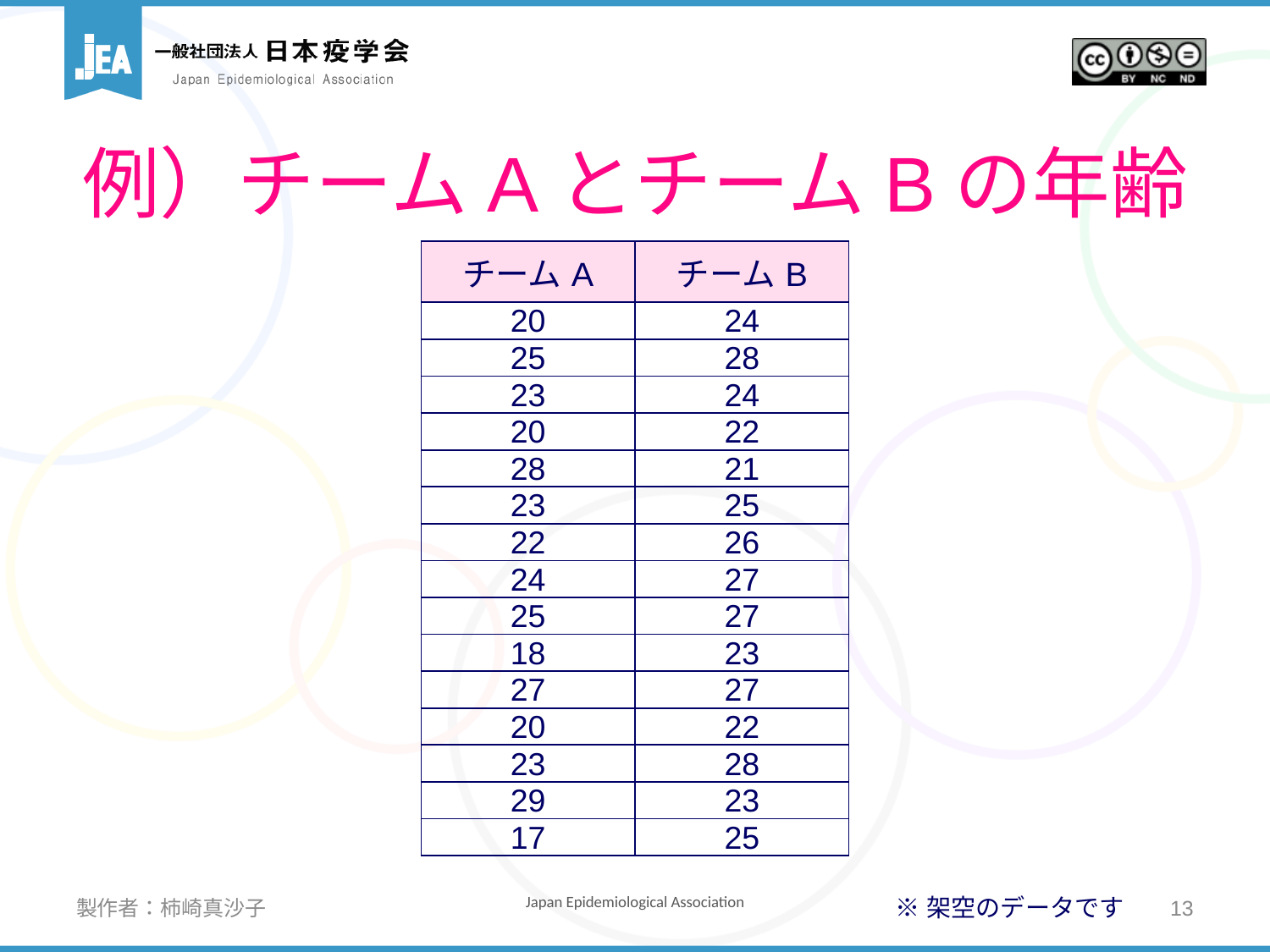

# 例）チームAとチームBの年齢
| チームA | チームB |
| --- | --- |
| 20 | 24 |
| 25 | 28 |
| 23 | 24 |
| 20 | 22 |
| 28 | 21 |
| 23 | 25 |
| 22 | 26 |
| 24 | 27 |
| 25 | 27 |
| 18 | 23 |
| 27 | 27 |
| 20 | 22 |
| 23 | 28 |
| 29 | 23 |
| 17 | 25 |

製作者：柿崎真沙子
13
※架空のデータです